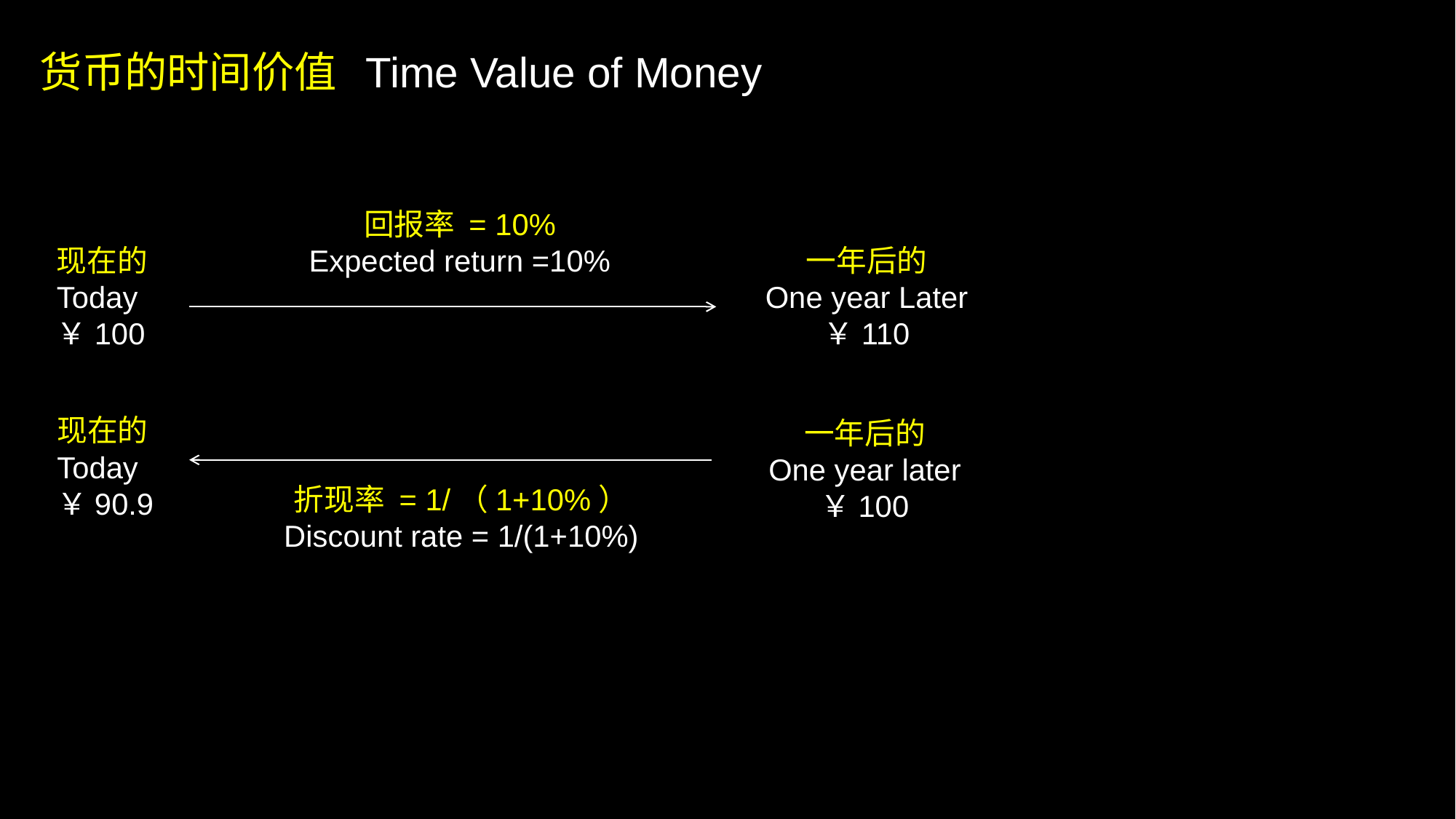

货币的时间价值  Time Value of Money
回报率 = 10%
Expected return =10%
现在的
Today
￥100
一年后的
One year Later
￥110
现在的
Today
￥90.9
一年后的
One year later
￥100
折现率 = 1/（1+10%）
Discount rate = 1/(1+10%)